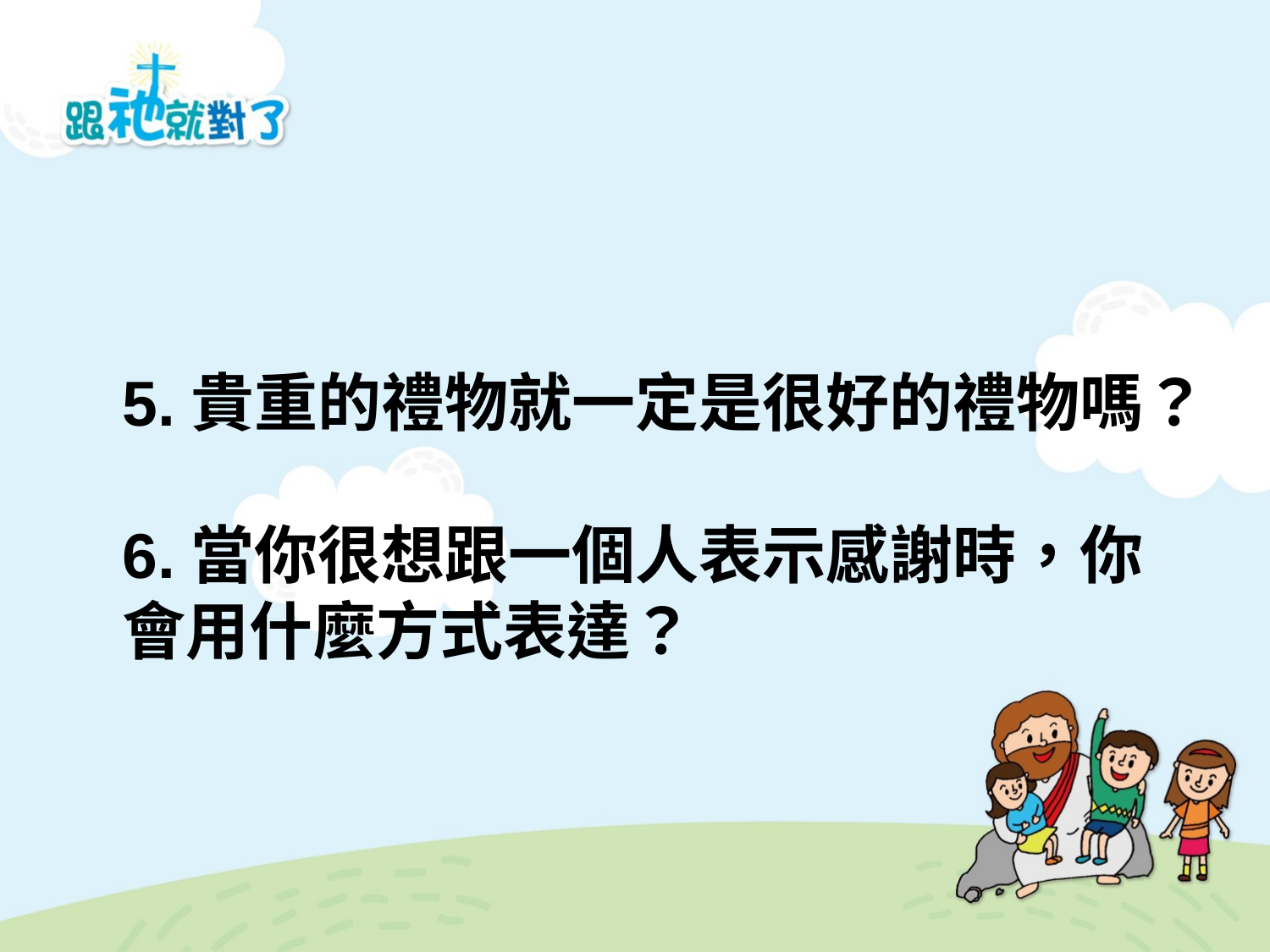

5.貴重的禮物就一定是很好的禮物嗎？

6.當你很想跟一個人表示感謝時，你會用什麼方式表達？